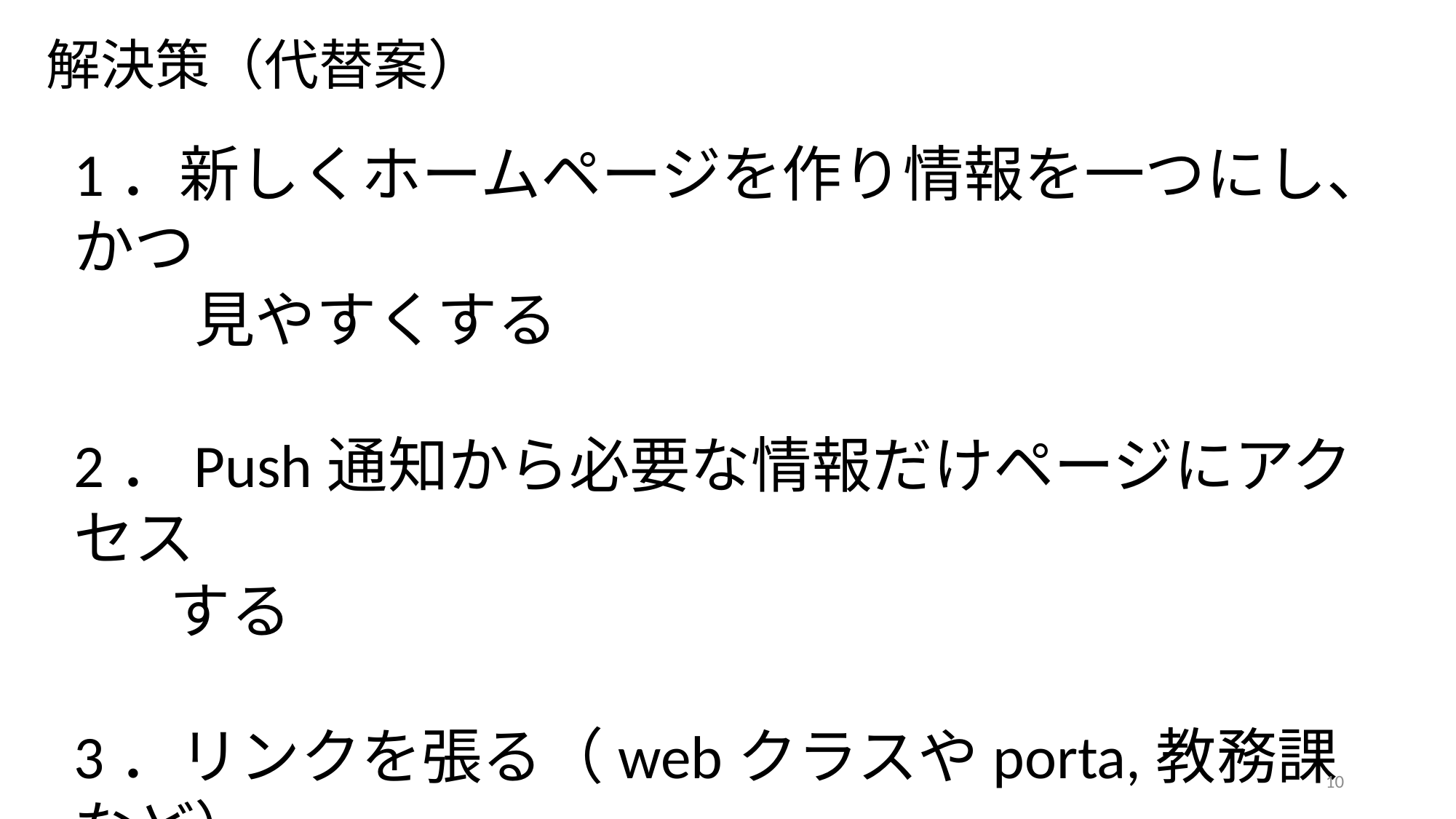

解決策（代替案）
1．新しくホームページを作り情報を一つにし、かつ
　　見やすくする

2．Push通知から必要な情報だけページにアクセス
      する

3．リンクを張る（webクラスやporta,教務課など）

4．情報を流す時一つのサイトに流してもらう
10